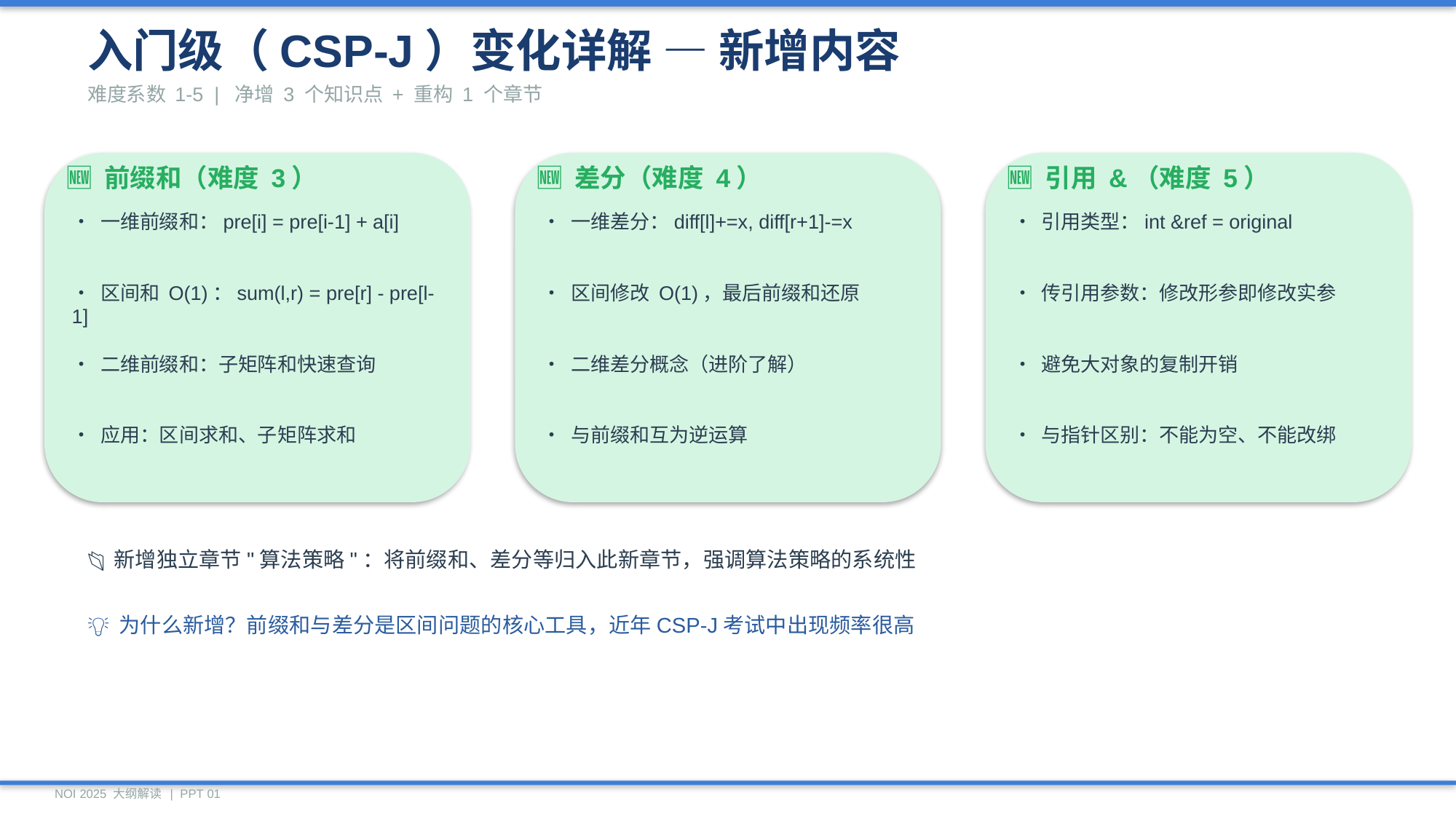

入门级（CSP-J）变化详解 — 新增内容
难度系数 1-5  |  净增 3 个知识点 + 重构 1 个章节

🆕 前缀和（难度 3）
🆕 差分（难度 4）
🆕 引用 &（难度 5）
• 一维前缀和：pre[i] = pre[i-1] + a[i]
• 一维差分：diff[l]+=x, diff[r+1]-=x
• 引用类型：int &ref = original
• 区间和 O(1)：sum(l,r) = pre[r] - pre[l-1]
• 区间修改 O(1)，最后前缀和还原
• 传引用参数：修改形参即修改实参
• 二维前缀和：子矩阵和快速查询
• 二维差分概念（进阶了解）
• 避免大对象的复制开销
• 应用：区间求和、子矩阵求和
• 与前缀和互为逆运算
• 与指针区别：不能为空、不能改绑
📂 新增独立章节"算法策略"：将前缀和、差分等归入此新章节，强调算法策略的系统性
💡 为什么新增？前缀和与差分是区间问题的核心工具，近年CSP-J考试中出现频率很高

NOI 2025 大纲解读  |  PPT 01